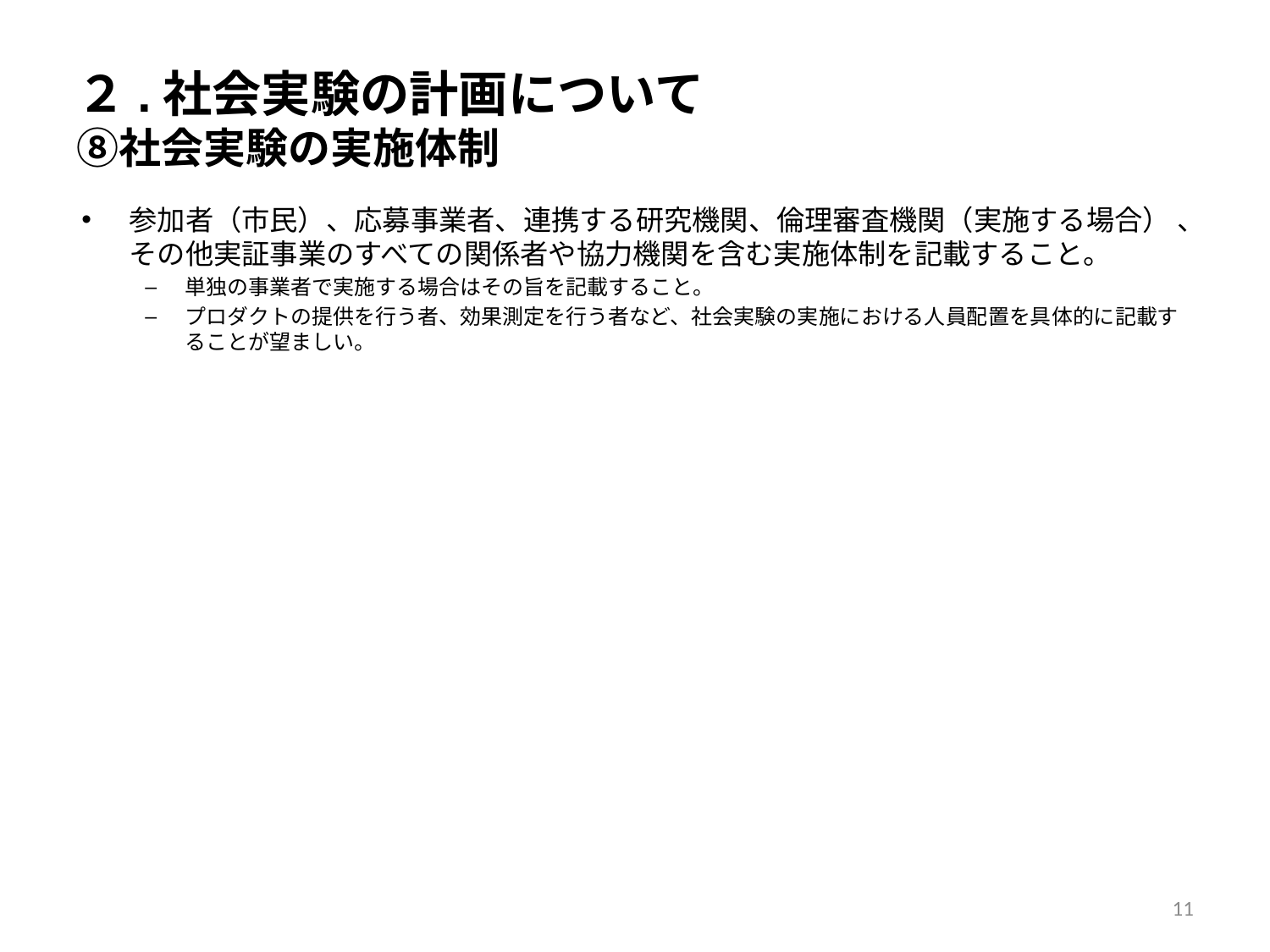

# ２.社会実験の計画について ⑧社会実験の実施体制
参加者（市民）、応募事業者、連携する研究機関、倫理審査機関（実施する場合） 、その他実証事業のすべての関係者や協力機関を含む実施体制を記載すること。
単独の事業者で実施する場合はその旨を記載すること。
プロダクトの提供を行う者、効果測定を行う者など、社会実験の実施における人員配置を具体的に記載することが望ましい。

11